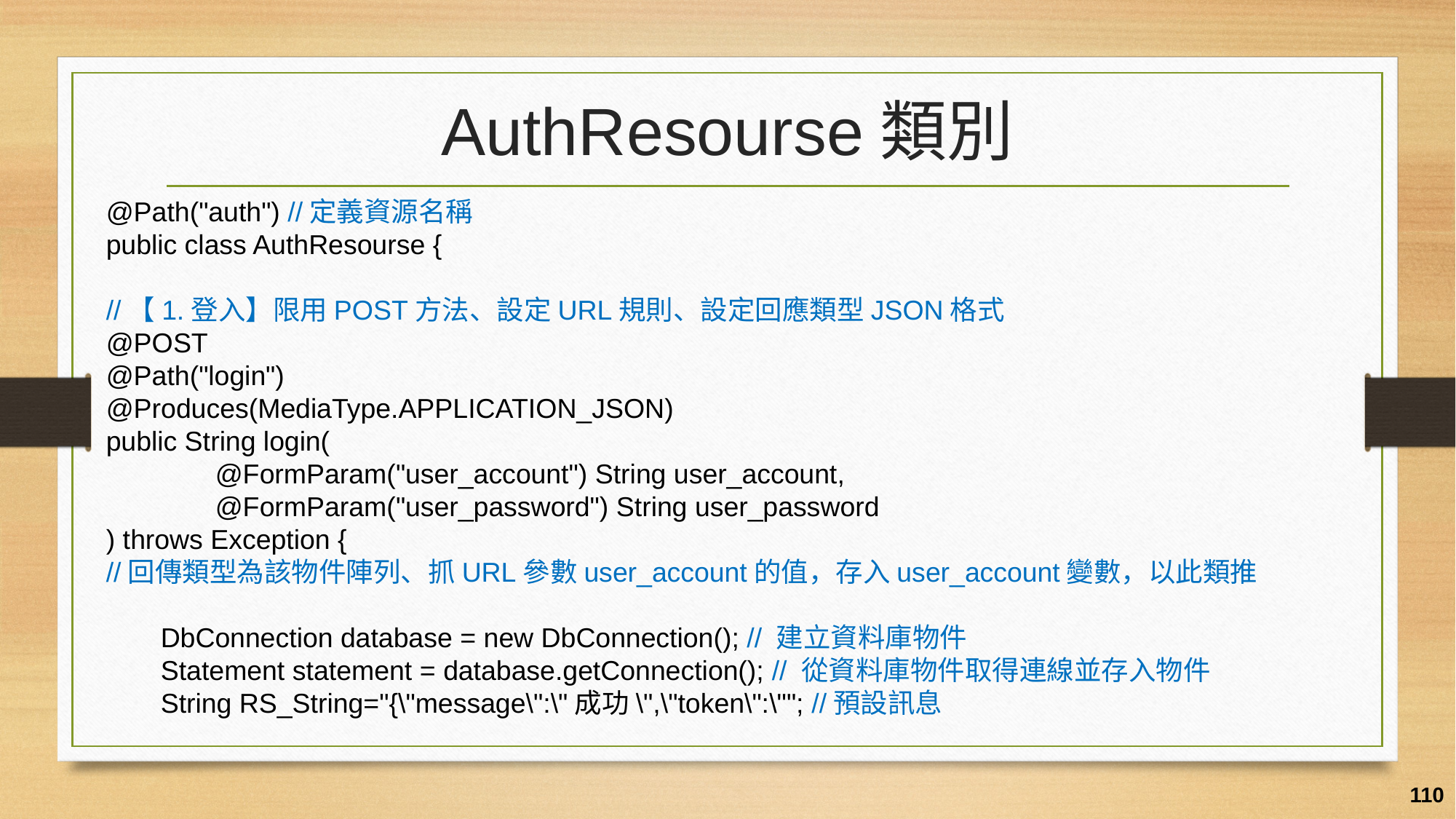

# AuthResourse類別
@Path("auth") //定義資源名稱
public class AuthResourse {

//【1.登入】限用POST方法、設定URL規則、設定回應類型JSON格式
@POST
@Path("login")
@Produces(MediaType.APPLICATION_JSON)
public String login(
	@FormParam("user_account") String user_account,
	@FormParam("user_password") String user_password
) throws Exception {
//回傳類型為該物件陣列、抓URL參數user_account的值，存入user_account變數，以此類推

DbConnection database = new DbConnection(); // 建立資料庫物件
Statement statement = database.getConnection(); // 從資料庫物件取得連線並存入物件
String RS_String="{\"message\":\"成功\",\"token\":\""; //預設訊息
110